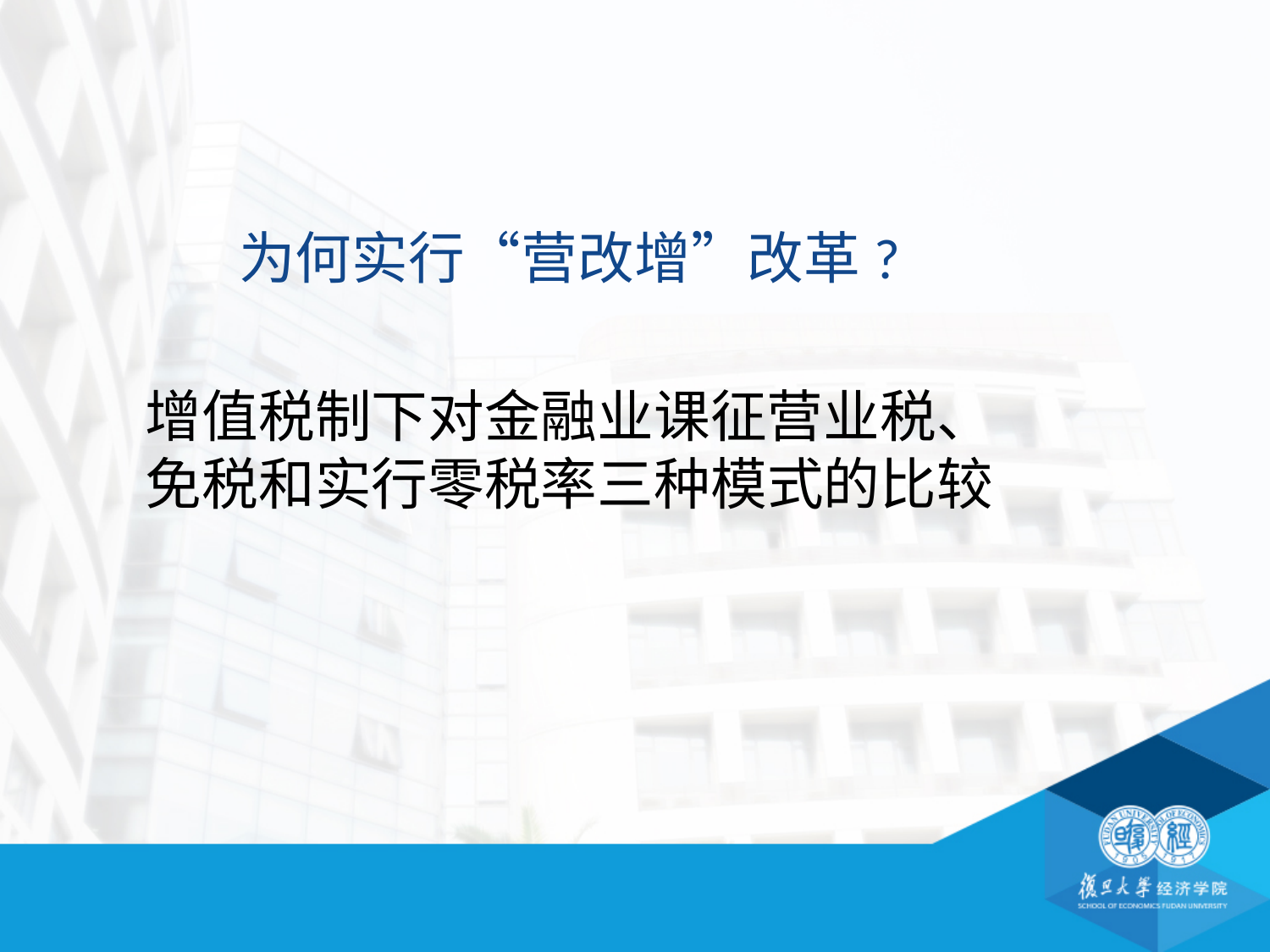

为何实行“营改增”改革?

增值税制下对金融业课征营业税、免税和实行零税率三种模式的比较